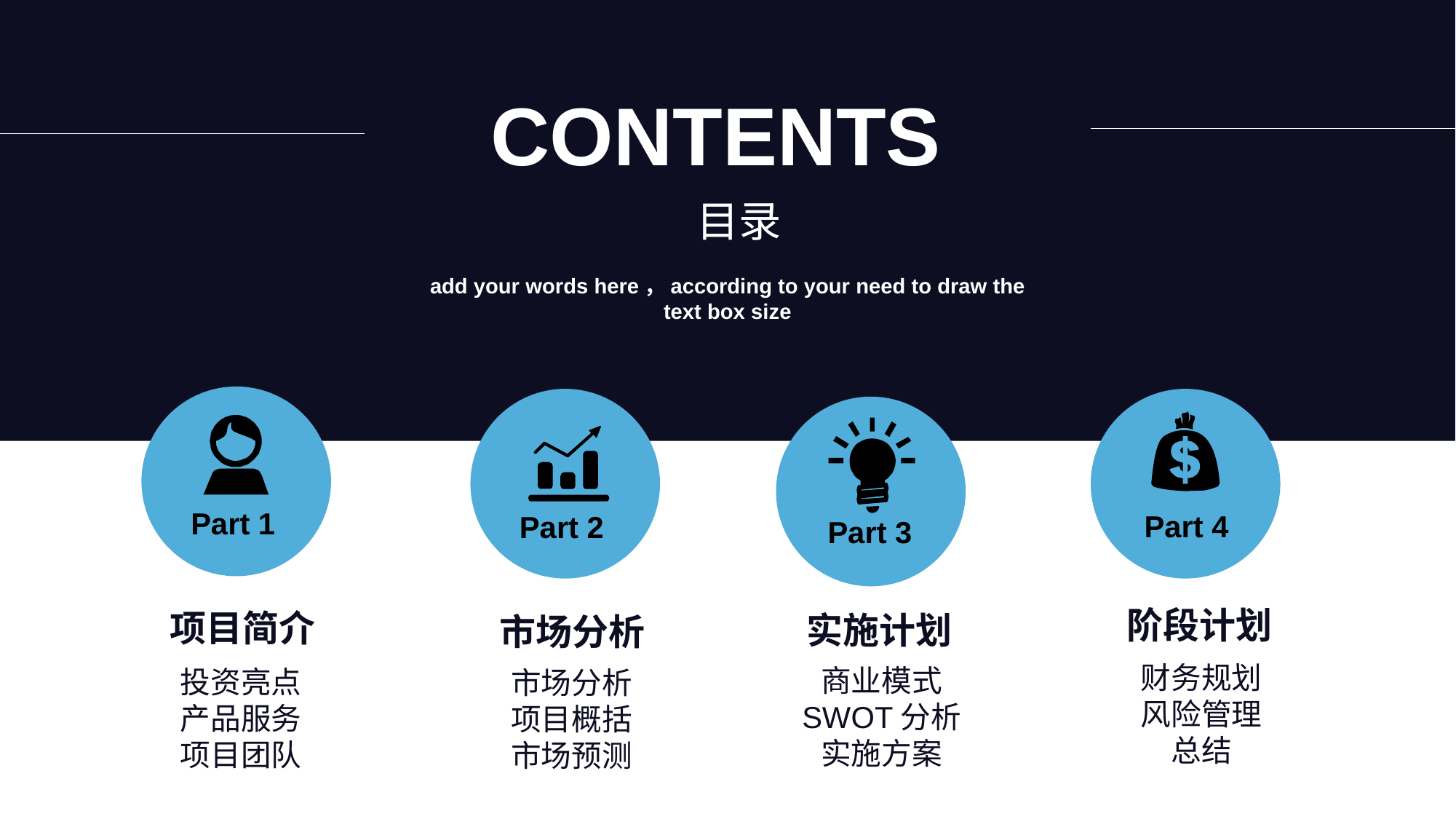

CONTENTS
目录
add your words here，according to your need to draw the text box size

Part 1

Part 2

Part 4

Part 3

阶段计划
财务规划
风险管理
总结
    项目简介
投资亮点
产品服务
项目团队
实施计划
商业模式
SWOT分析
实施方案
市场分析
市场分析
项目概括
市场预测